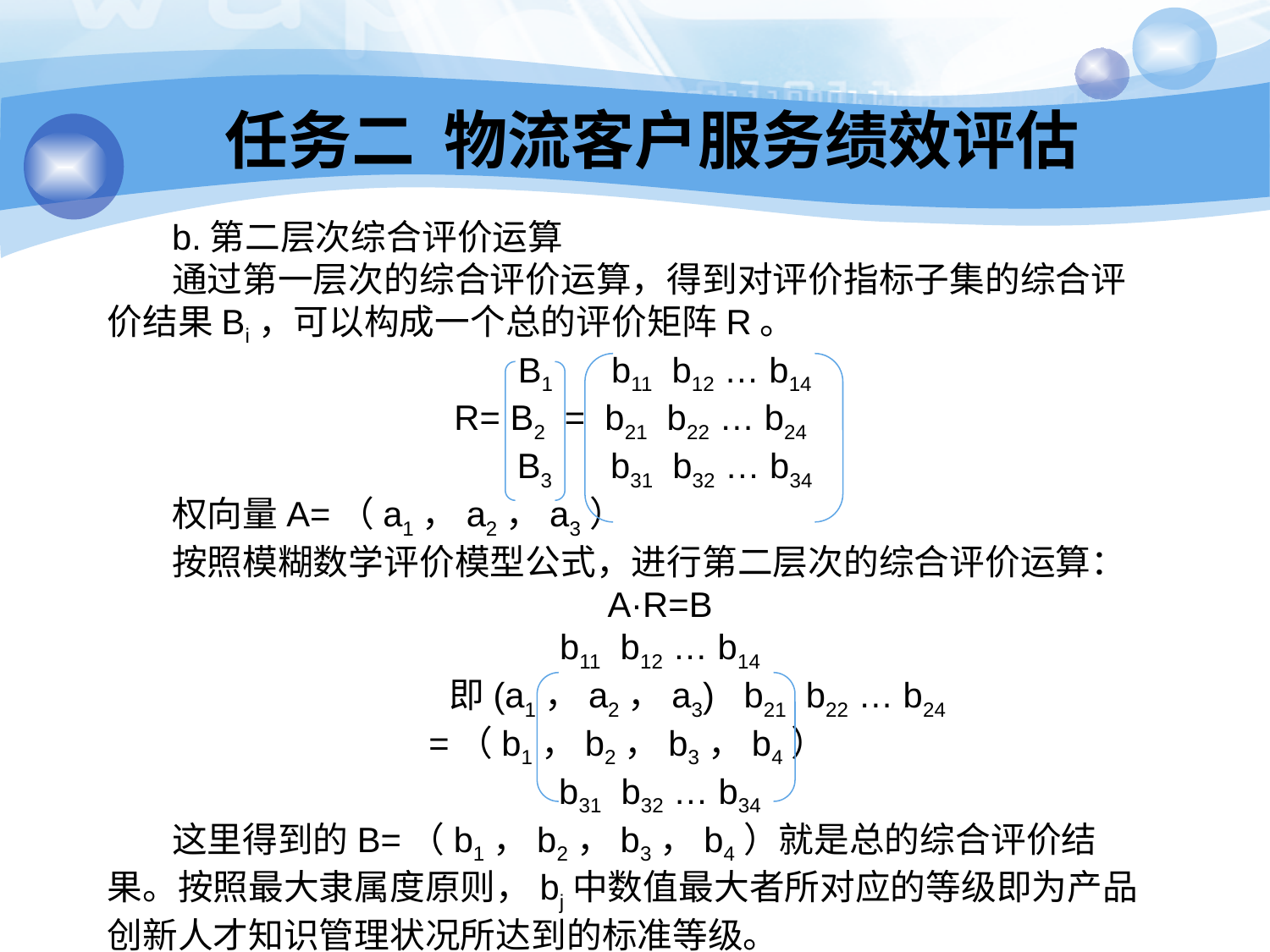

任务二  物流客户服务绩效评估
b.第二层次综合评价运算
通过第一层次的综合评价运算，得到对评价指标子集的综合评价结果Bi，可以构成一个总的评价矩阵R。
 B1      b11  b12 … b14
                             R= B2  =  b21  b22 … b24
 B3      b31  b32 … b34
权向量A=（a1，a2，a3）
按照模糊数学评价模型公式，进行第二层次的综合评价运算：
A·R=B
b11  b12 … b14
           即(a1，a2，a3)   b21  b22 … b24   =（b1，b2，b3，b4）
b31  b32 … b34
这里得到的B=（b1，b2，b3，b4）就是总的综合评价结果。按照最大隶属度原则，bj中数值最大者所对应的等级即为产品创新人才知识管理状况所达到的标准等级。